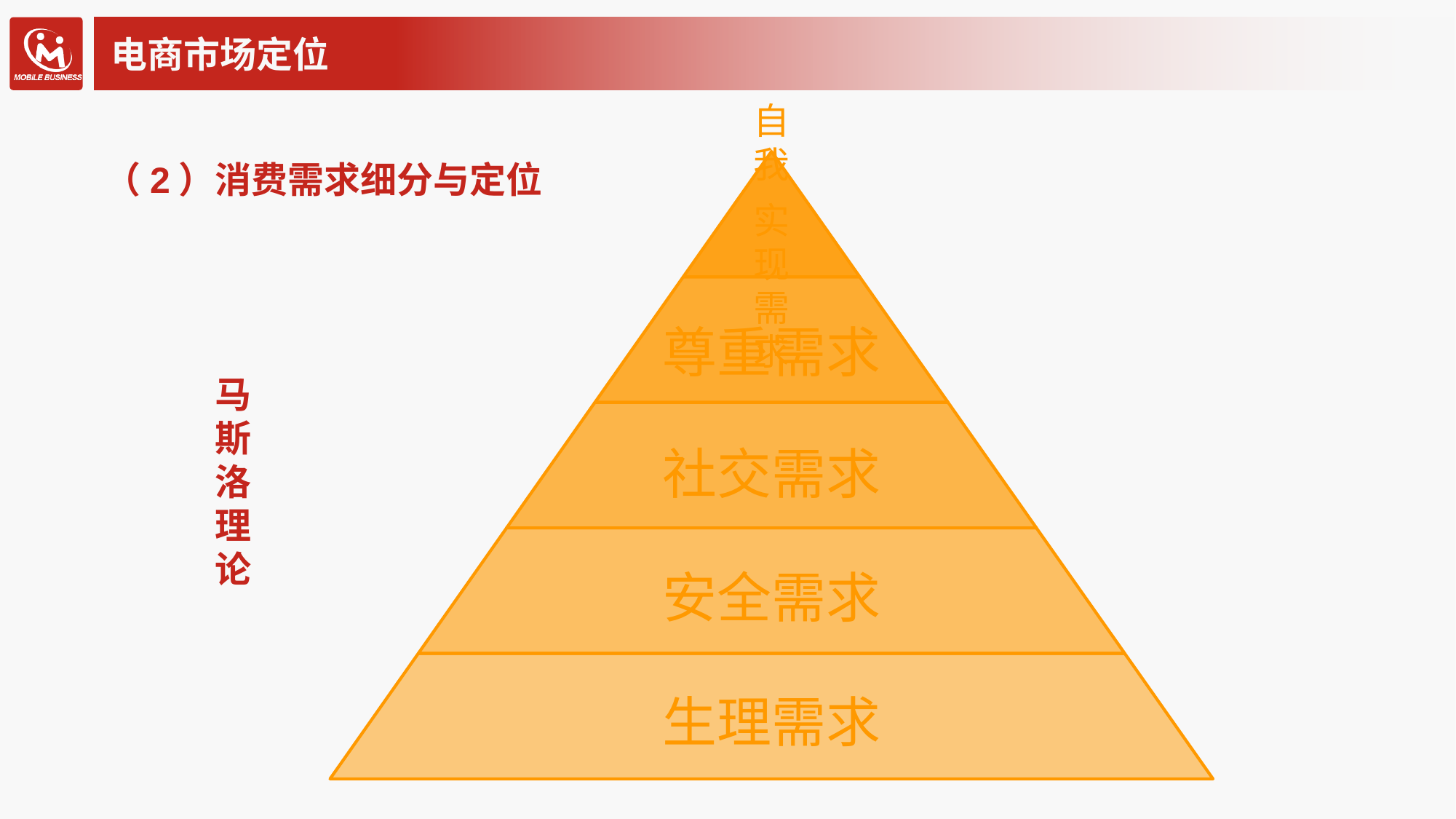

# 电商市场定位
自我
实现需求
尊重需求
社交需求
安全需求
生理需求
（2）消费需求细分与定位
马斯洛理论